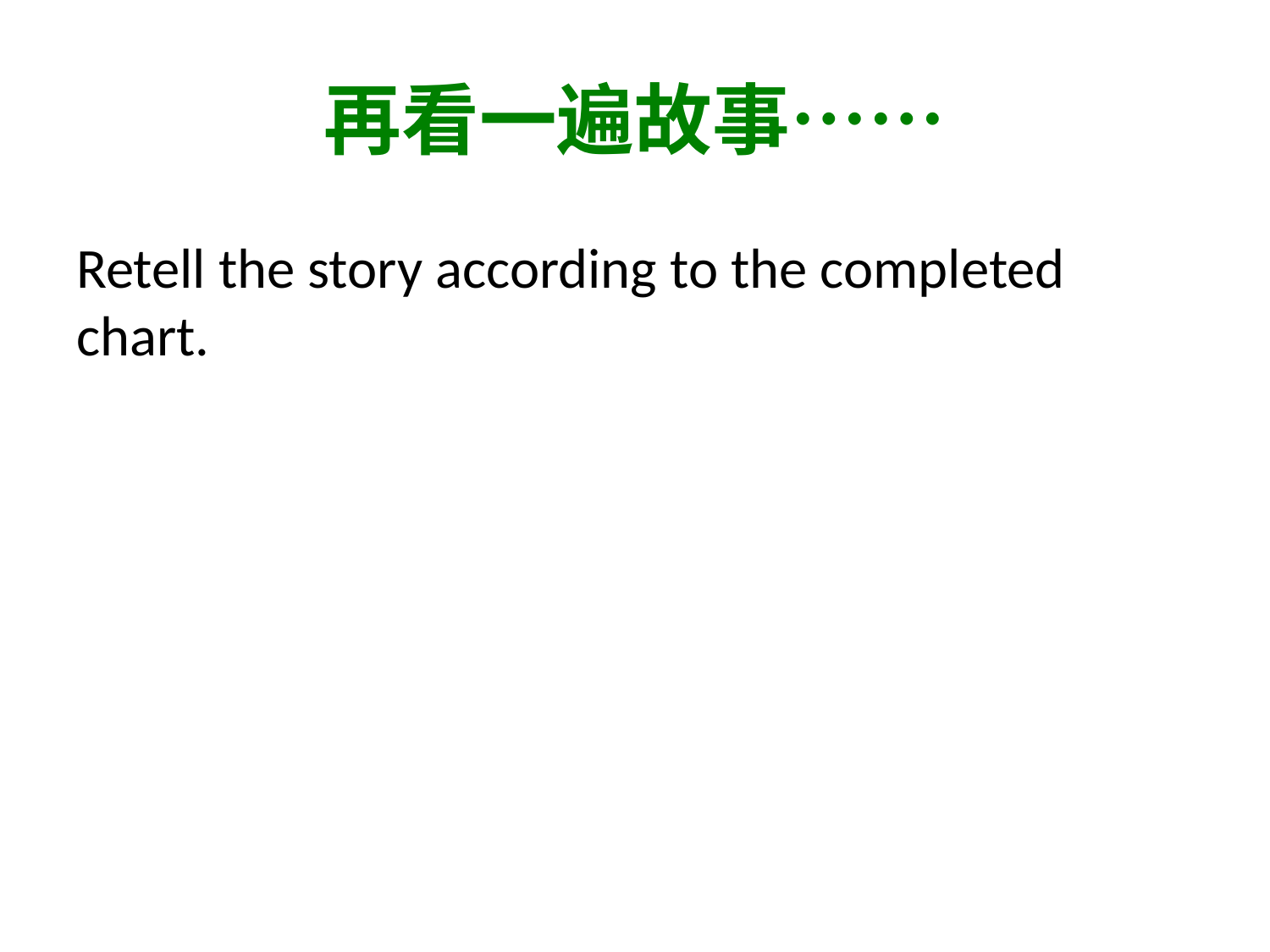

# 再看一遍故事……
Retell the story according to the completed chart.